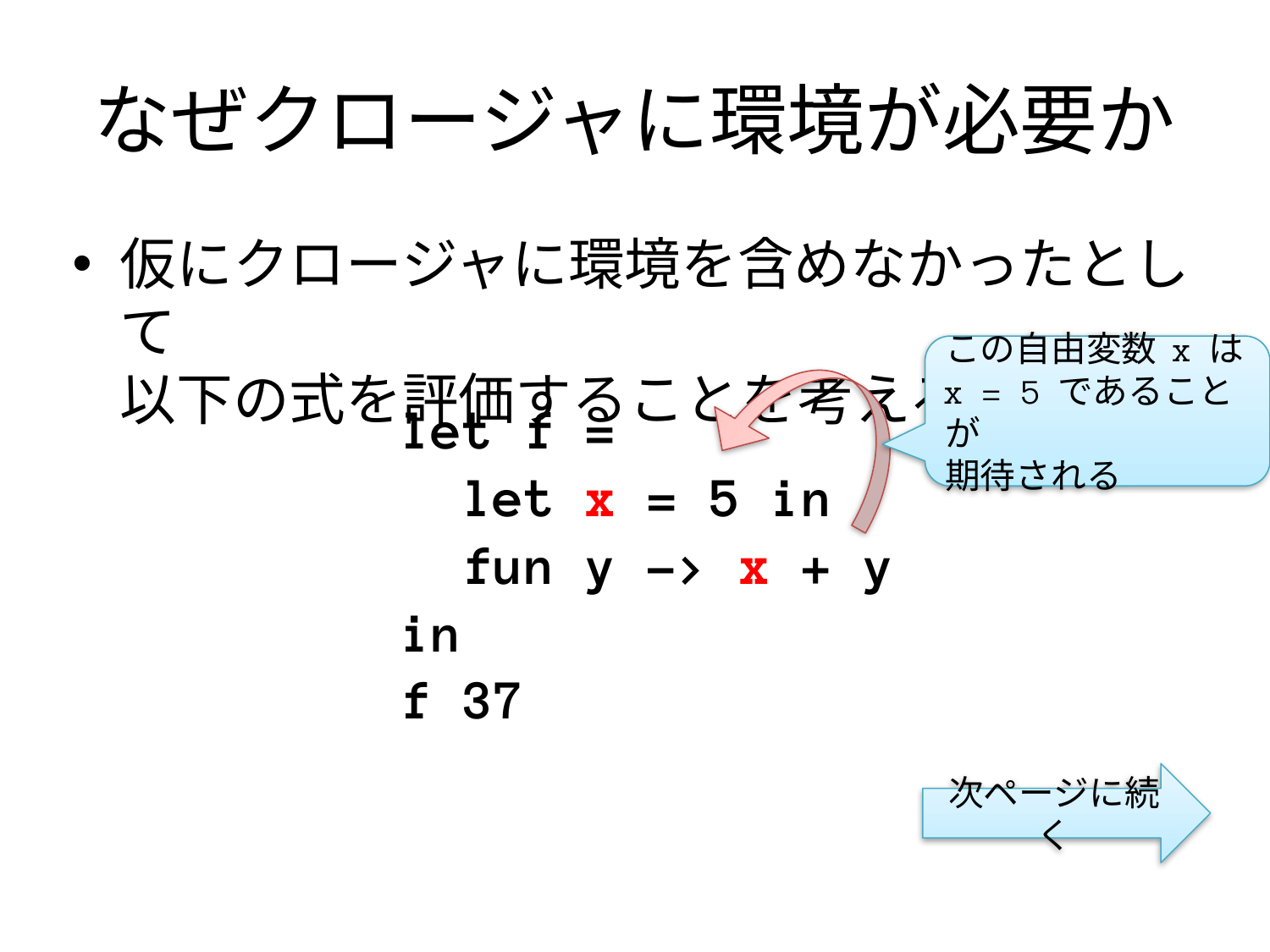

# なぜクロージャに環境が必要か
仮にクロージャに環境を含めなかったとして
以下の式を評価することを考える

この自由変数 x は
x = 5 であることが
期待される
let f =
  let x = 5 in
  fun y -> x + y
in
f 37

次ページに続く